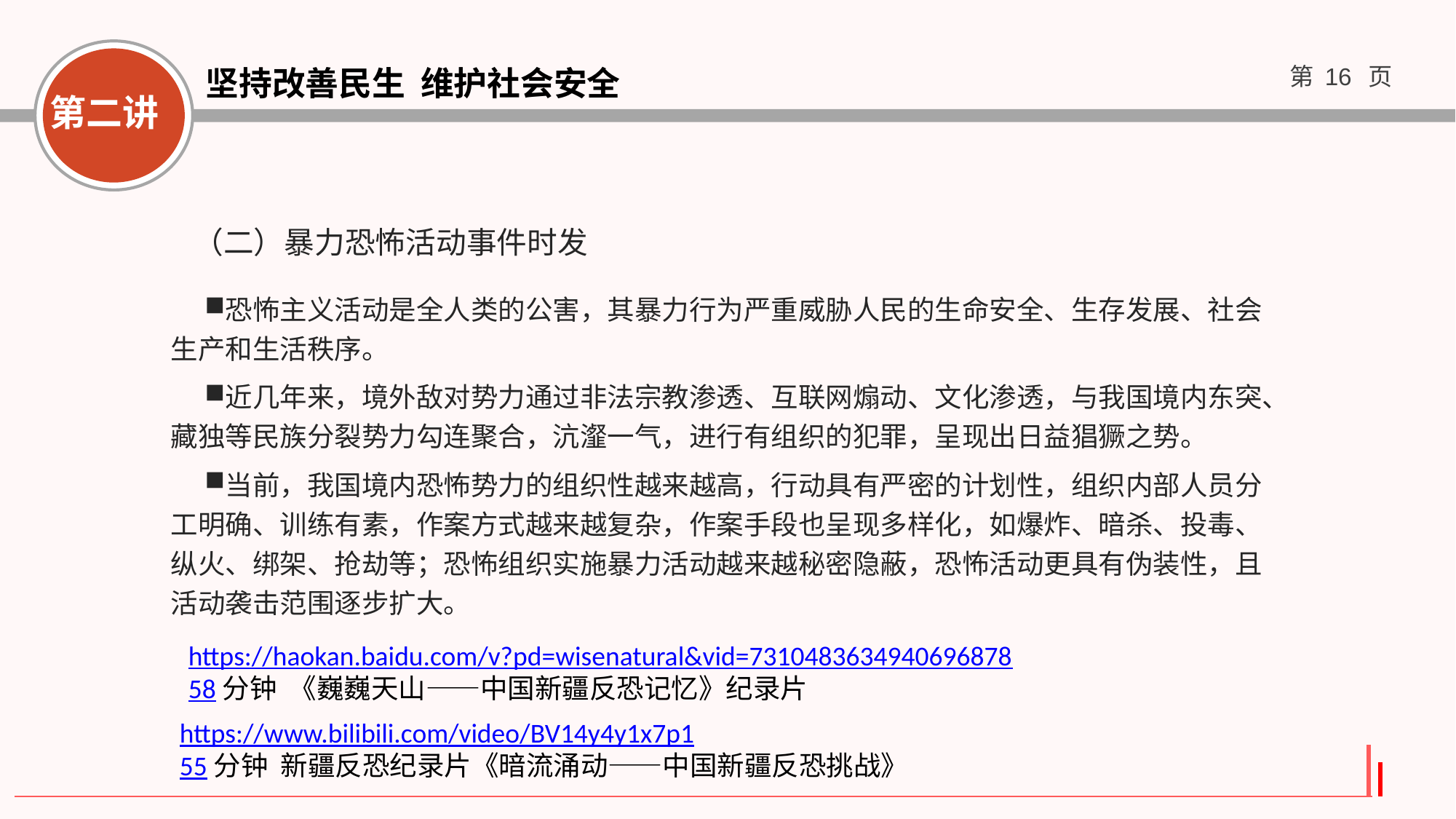

（二）暴力恐怖活动事件时发
恐怖主义活动是全人类的公害，其暴力行为严重威胁人民的生命安全、生存发展、社会生产和生活秩序。
近几年来，境外敌对势力通过非法宗教渗透、互联网煽动、文化渗透，与我国境内东突、藏独等民族分裂势力勾连聚合，沆瀣一气，进行有组织的犯罪，呈现出日益猖獗之势。
当前，我国境内恐怖势力的组织性越来越高，行动具有严密的计划性，组织内部人员分工明确、训练有素，作案方式越来越复杂，作案手段也呈现多样化，如爆炸、暗杀、投毒、纵火、绑架、抢劫等；恐怖组织实施暴力活动越来越秘密隐蔽，恐怖活动更具有伪装性，且活动袭击范围逐步扩大。
https://haokan.baidu.com/v?pd=wisenatural&vid=731048363494069687858分钟  《巍巍天山——中国新疆反恐记忆》纪录片
https://www.bilibili.com/video/BV14y4y1x7p155分钟  新疆反恐纪录片《暗流涌动——中国新疆反恐挑战》